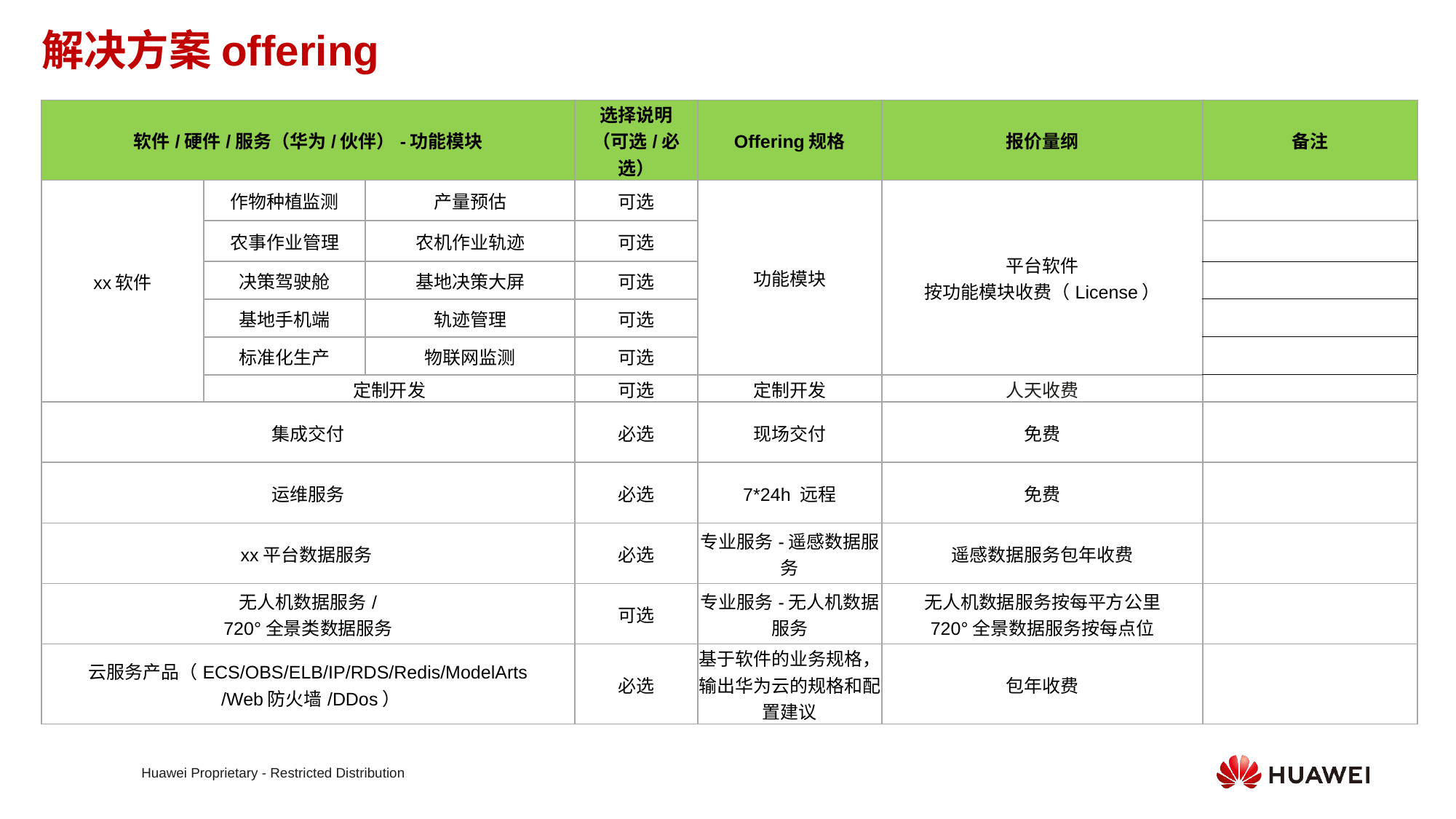

解决方案offering
| 软件/硬件/服务（华为/伙伴）-功能模块 |  |  | 选择说明 （可选/必选） | Offering规格 | 报价量纲 | 备注 |
| --- | --- | --- | --- | --- | --- | --- |
| xx软件 | 作物种植监测 | 产量预估 | 可选 | 功能模块 | 平台软件 按功能模块收费（License） |  |
|  | 农事作业管理 | 农机作业轨迹 | 可选 |  |  |  |
|  | 决策驾驶舱 | 基地决策大屏 | 可选 |  |  |  |
|  | 基地手机端 | 轨迹管理 | 可选 |  |  |  |
|  | 标准化生产 | 物联网监测 | 可选 |  |  |  |
|  | 定制开发 |  | 可选 | 定制开发 | 人天收费 |  |
| 集成交付 |  |  | 必选 | 现场交付 | 免费 |  |
| 运维服务 |  |  | 必选 | 7\*24h 远程 | 免费 |  |
| xx平台数据服务 |  |  | 必选 | 专业服务-遥感数据服务 | 遥感数据服务包年收费 |  |
| 无人机数据服务/ 720°全景类数据服务 |  |  | 可选 | 专业服务-无人机数据服务 | 无人机数据服务按每平方公里 720°全景数据服务按每点位 |  |
| 云服务产品（ECS/OBS/ELB/IP/RDS/Redis/ModelArts /Web防火墙/DDos） |  |  | 必选 | 基于软件的业务规格，输出华为云的规格和配置建议 | 包年收费 |  |